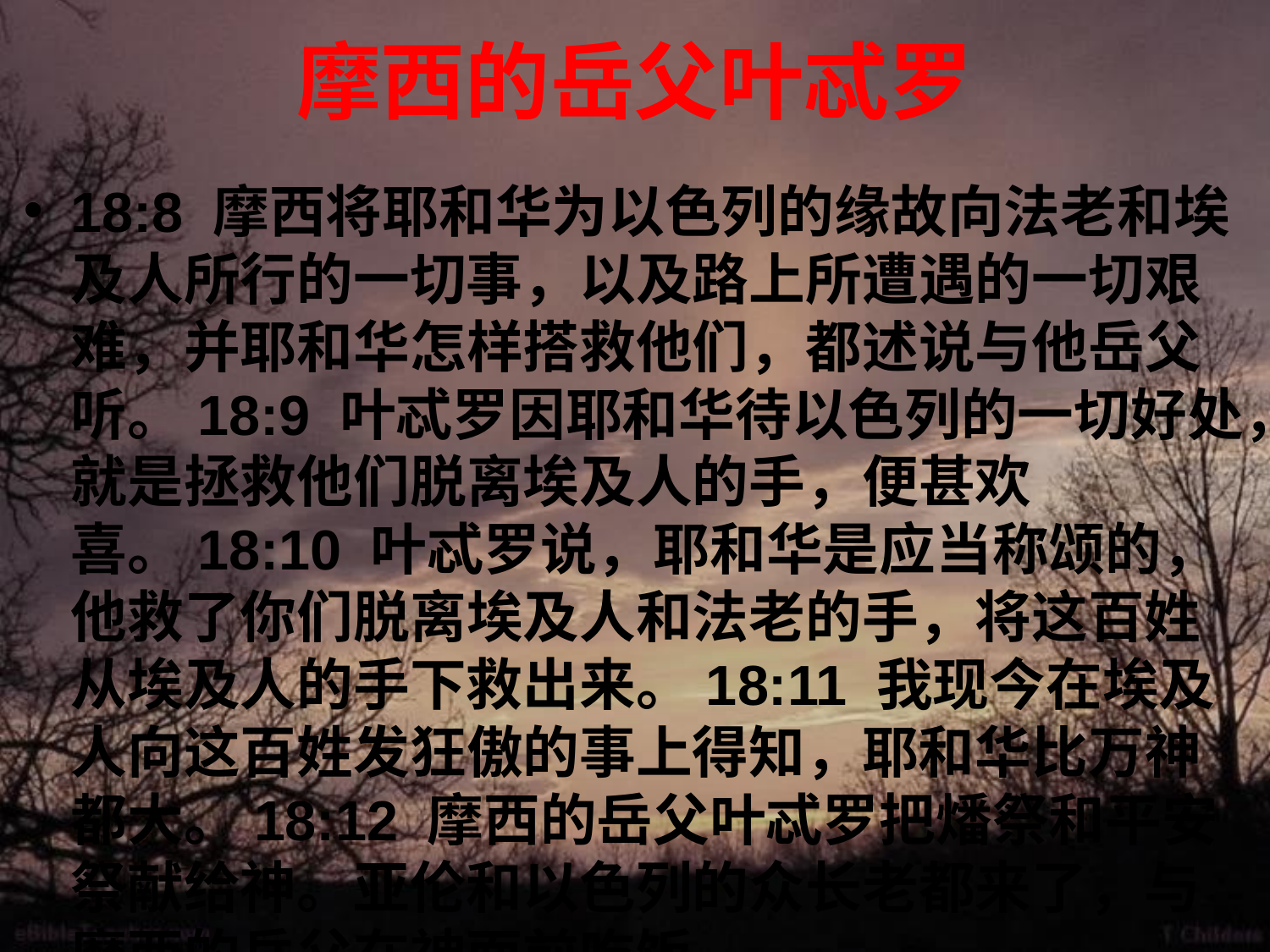

# 摩西的岳父叶忒罗
18:8 摩西将耶和华为以色列的缘故向法老和埃及人所行的一切事，以及路上所遭遇的一切艰难，并耶和华怎样搭救他们，都述说与他岳父听。18:9 叶忒罗因耶和华待以色列的一切好处，就是拯救他们脱离埃及人的手，便甚欢喜。18:10 叶忒罗说，耶和华是应当称颂的，他救了你们脱离埃及人和法老的手，将这百姓从埃及人的手下救出来。18:11 我现今在埃及人向这百姓发狂傲的事上得知，耶和华比万神都大。18:12 摩西的岳父叶忒罗把燔祭和平安祭献给神。亚伦和以色列的众长老都来了，与摩西的岳父在神面前吃饭。